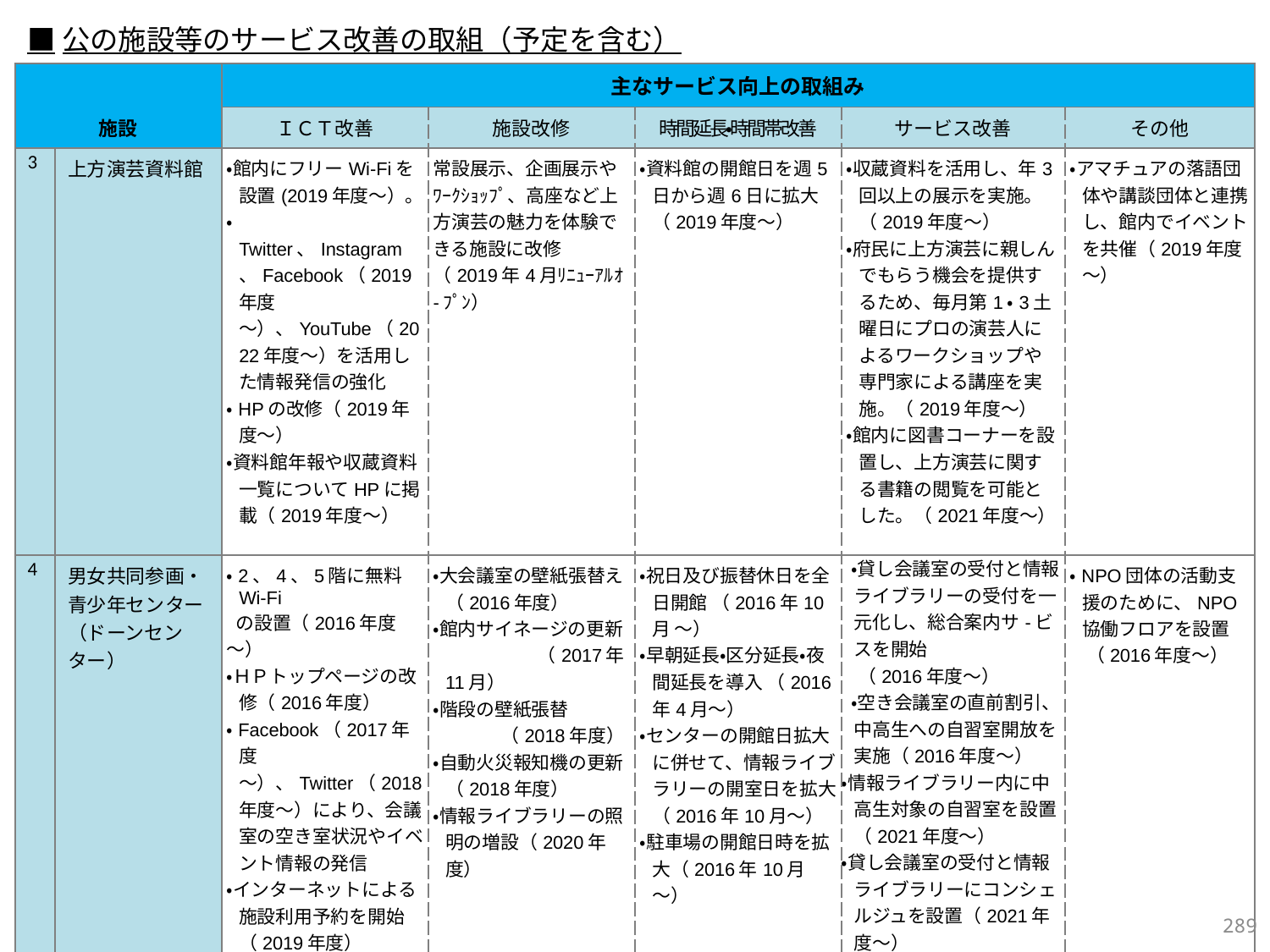

■公の施設等のサービス改善の取組（予定を含む）
| 施設 |  | 主なサービス向上の取組み |  |  |  |  |
| --- | --- | --- | --- | --- | --- | --- |
|  |  | ＩＣＴ改善 | 施設改修 | 時間延長・時間帯改善 | サービス改善 | その他 |
| 3 | 上方演芸資料館 | ・館内にフリーWi-Fiを設置(2019年度～）。 ・Twitter、Instagram、Facebook（2019年度～）、YouTube（2022年度～）を活用した情報発信の強化 ・HPの改修（2019年度～） ・資料館年報や収蔵資料一覧についてHPに掲載（2019年度～） | 常設展示、企画展示やﾜｰｸｼｮｯﾌﾟ、高座など上方演芸の魅力を体験できる施設に改修 （2019年4月ﾘﾆｭｰｱﾙｵ-ﾌﾟﾝ） | ・資料館の開館日を週5日から週6日に拡大（2019年度～） | ・収蔵資料を活用し、年3回以上の展示を実施。（2019年度～） ・府民に上方演芸に親しんでもらう機会を提供するため、毎月第1・3土曜日にプロの演芸人によるワークショップや専門家による講座を実施。（2019年度～） ・館内に図書コーナーを設置し、上方演芸に関する書籍の閲覧を可能とした。（2021年度～） | ・アマチュアの落語団体や講談団体と連携し、館内でイベントを共催（2019年度～） |
| 4 | 男女共同参画・青少年センター（ドーンセンター） | ・2、4、5階に無料Wi-Fi の設置（2016年度～） ・ＨＰトップページの改修（2016年度） ・Facebook（2017年度～）、Twitter（2018年度～）により、会議室の空き室状況やイベント情報の発信 ・インターネットによる施設利用予約を開始（2019年度） | ・大会議室の壁紙張替え（2016年度） ・館内サイネージの更新　　　　　（2017年11月） ・階段の壁紙張替　　　　　　（2018年度） ・自動火災報知機の更新（2018年度） ・情報ライブラリーの照明の増設（2020年度） | ・祝日及び振替休日を全日開館 （2016年10月 ～） ・早朝延長・区分延長・夜間延長を導入 （2016年4月～） ・センターの開館日拡大に併せて、情報ライブラリーの開室日を拡大（2016年10月～） ・駐車場の開館日時を拡大（2016年10月～） | ・貸し会議室の受付と情報ライブラリーの受付を一元化し、総合案内サ-ビスを開始 （2016年度～） ・空き会議室の直前割引、中高生への自習室開放を実施（2016年度～） ・情報ライブラリー内に中高生対象の自習室を設置（2021年度～） ・貸し会議室の受付と情報ライブラリーにコンシェルジュを設置（2021年度～） | ・NPO団体の活動支援のために、NPO協働フロアを設置 （2016年度～） |
289